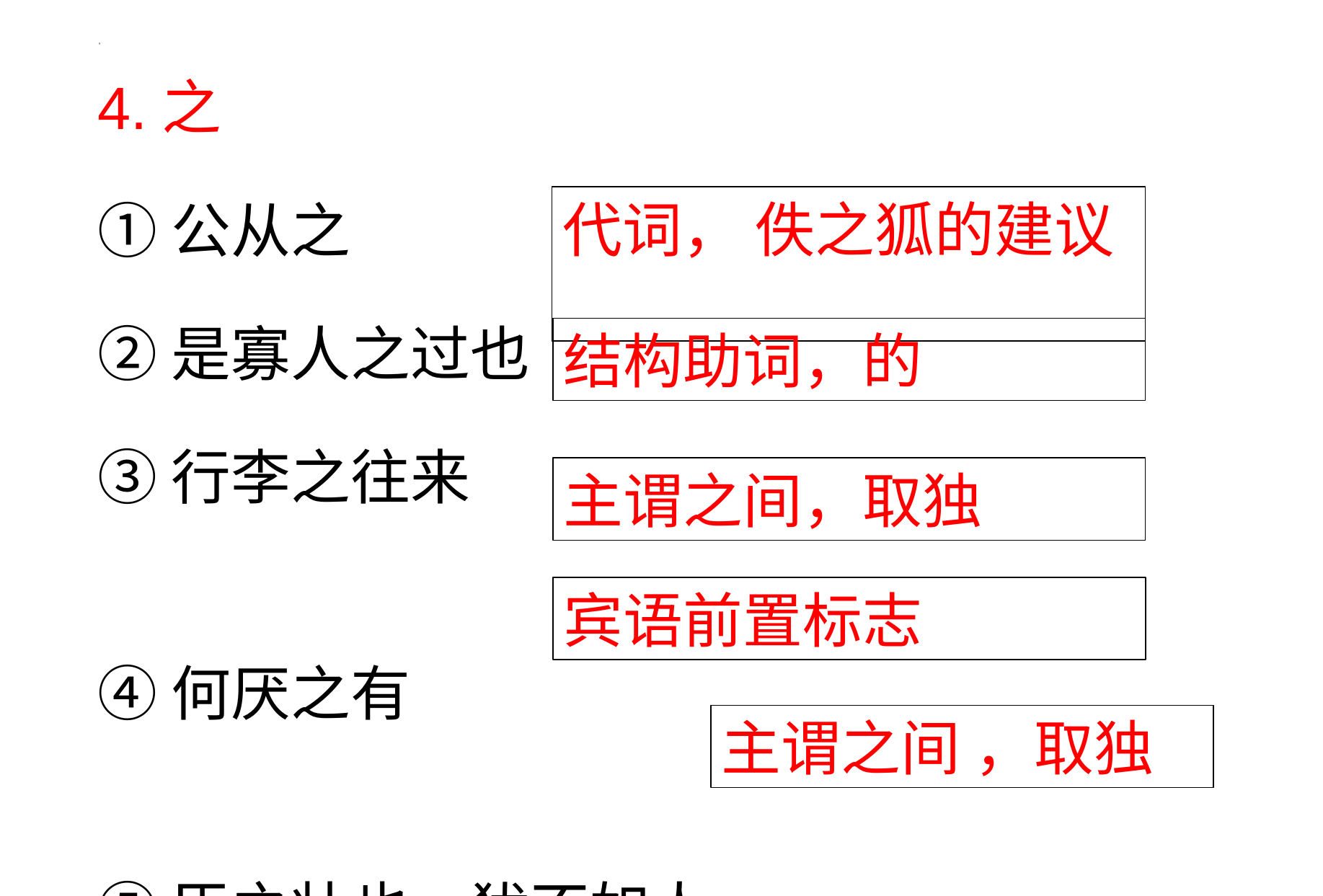

4.之
①公从之
②是寡人之过也
③行李之往来
④何厌之有
⑤臣之壮也，犹不如人
代词， 佚之狐的建议
结构助词，的
主谓之间，取独
宾语前置标志
主谓之间 ，取独